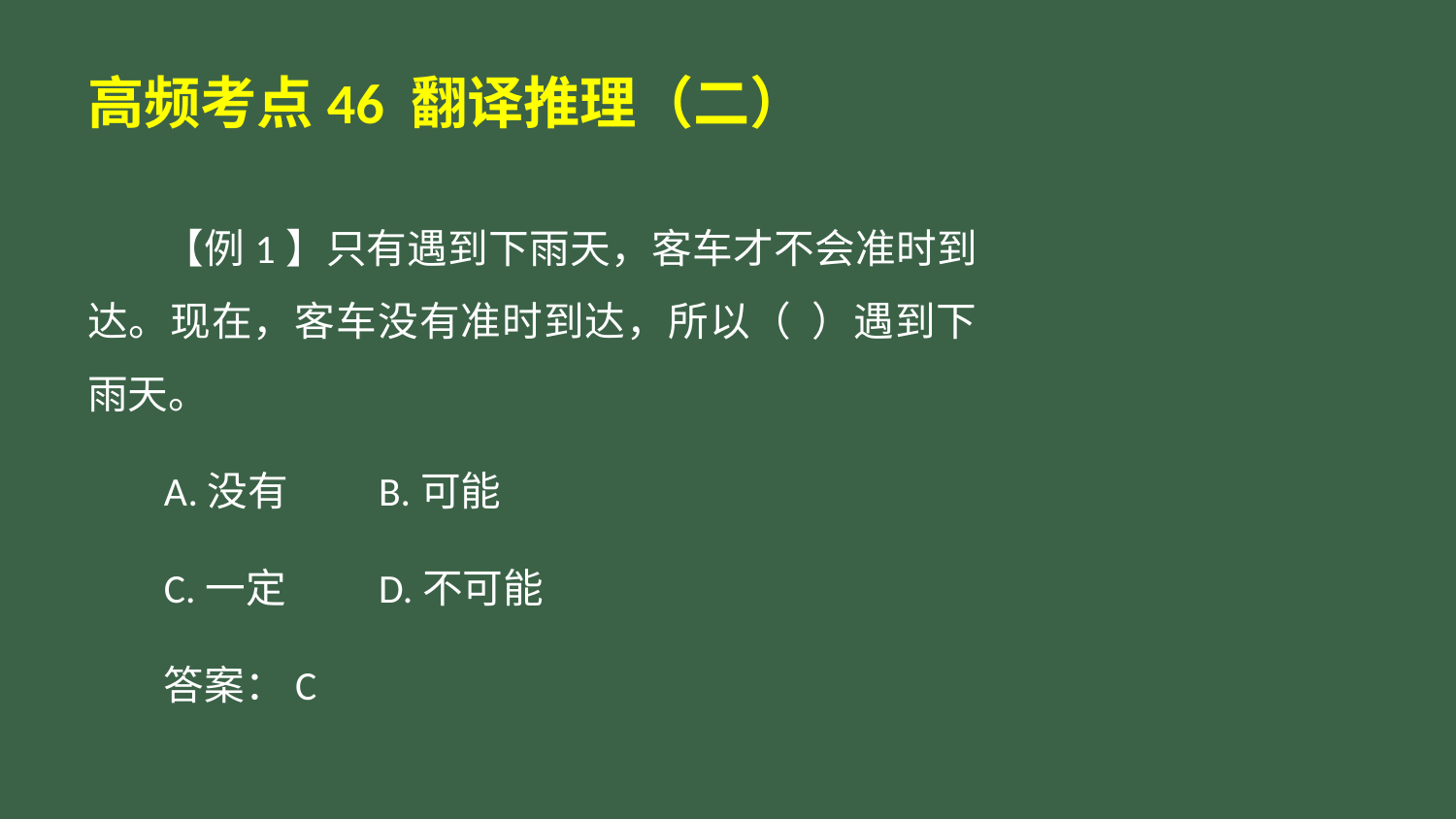

# 高频考点46 翻译推理（二）
【例1】只有遇到下雨天，客车才不会准时到达。现在，客车没有准时到达，所以（  ）遇到下雨天。
A.没有	B.可能
C.一定	D.不可能
答案：C